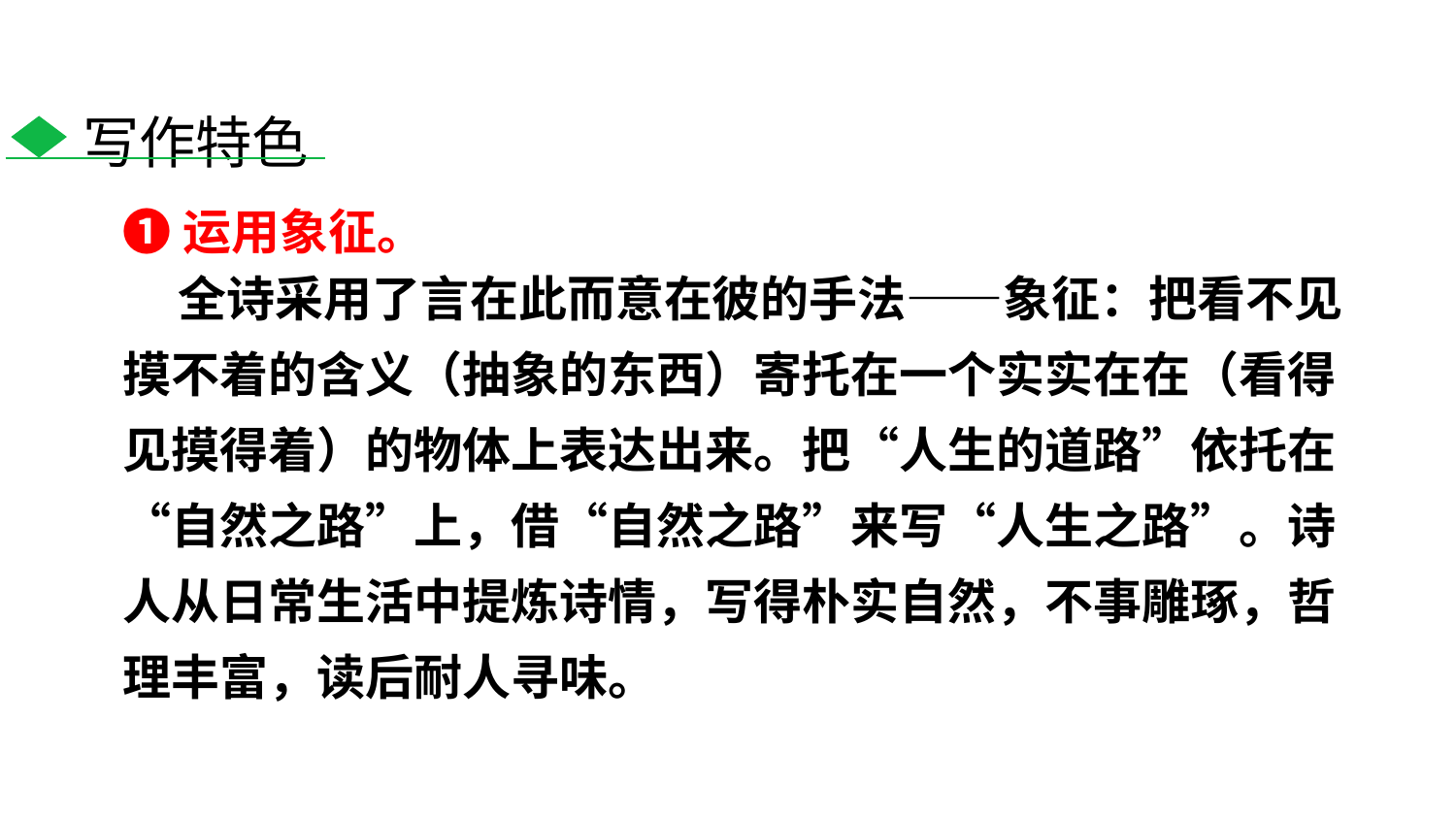

写作特色

❶运用象征。
    全诗采用了言在此而意在彼的手法——象征：把看不见摸不着的含义（抽象的东西）寄托在一个实实在在（看得见摸得着）的物体上表达出来。把“人生的道路”依托在“自然之路”上，借“自然之路”来写“人生之路”。诗人从日常生活中提炼诗情，写得朴实自然，不事雕琢，哲理丰富，读后耐人寻味。